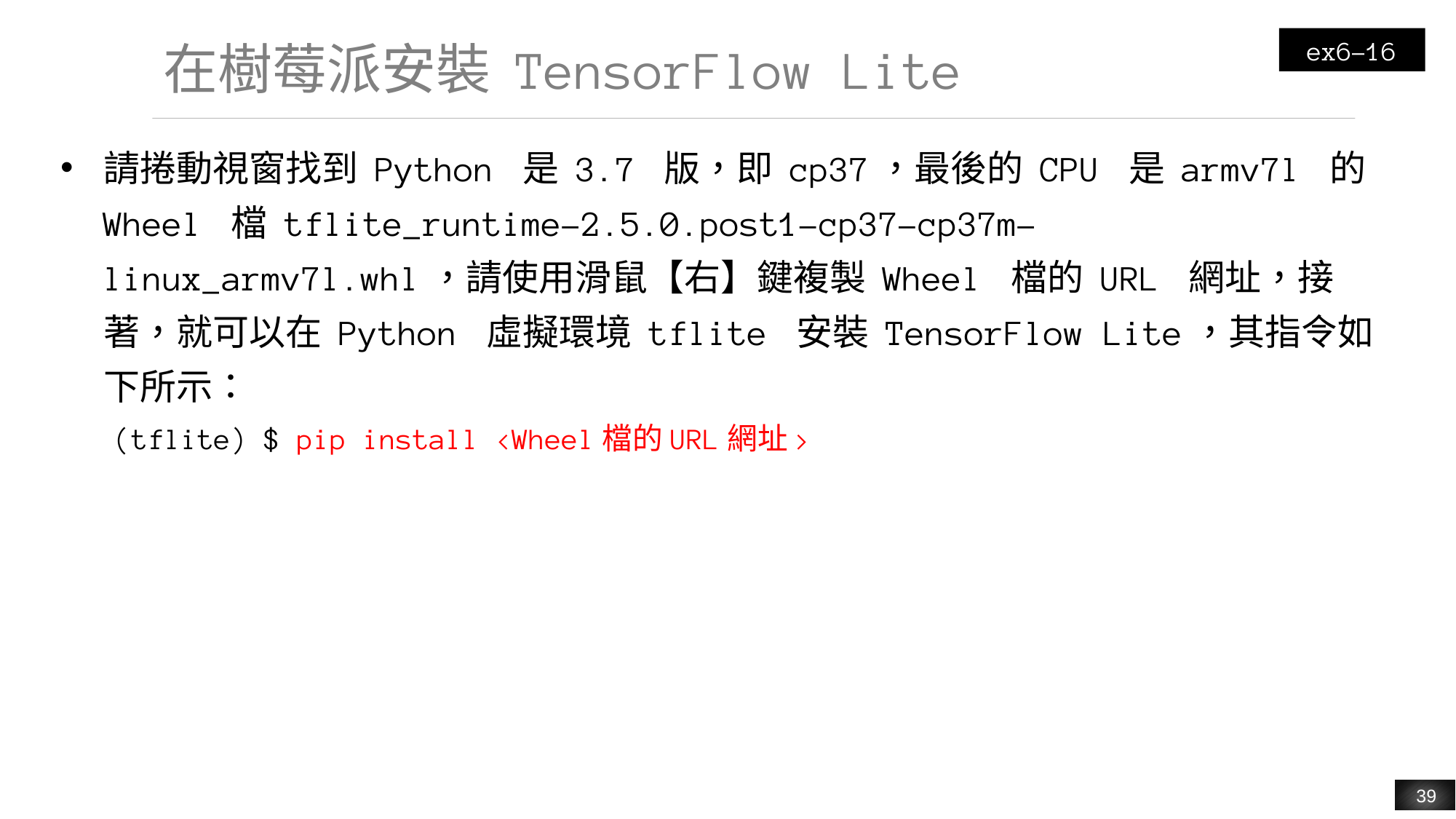

ex6-16
# 在樹莓派安裝 TensorFlow Lite
請捲動視窗找到 Python 是 3.7 版，即 cp37，最後的 CPU 是 armv7l 的Wheel 檔 tflite_runtime-2.5.0.post1-cp37-cp37m-linux_armv7l.whl，請使用滑鼠【右】鍵複製 Wheel 檔的 URL 網址，接著，就可以在 Python 虛擬環境 tflite 安裝 TensorFlow Lite，其指令如下所示：
(tflite) $ pip install <Wheel檔的URL網址>